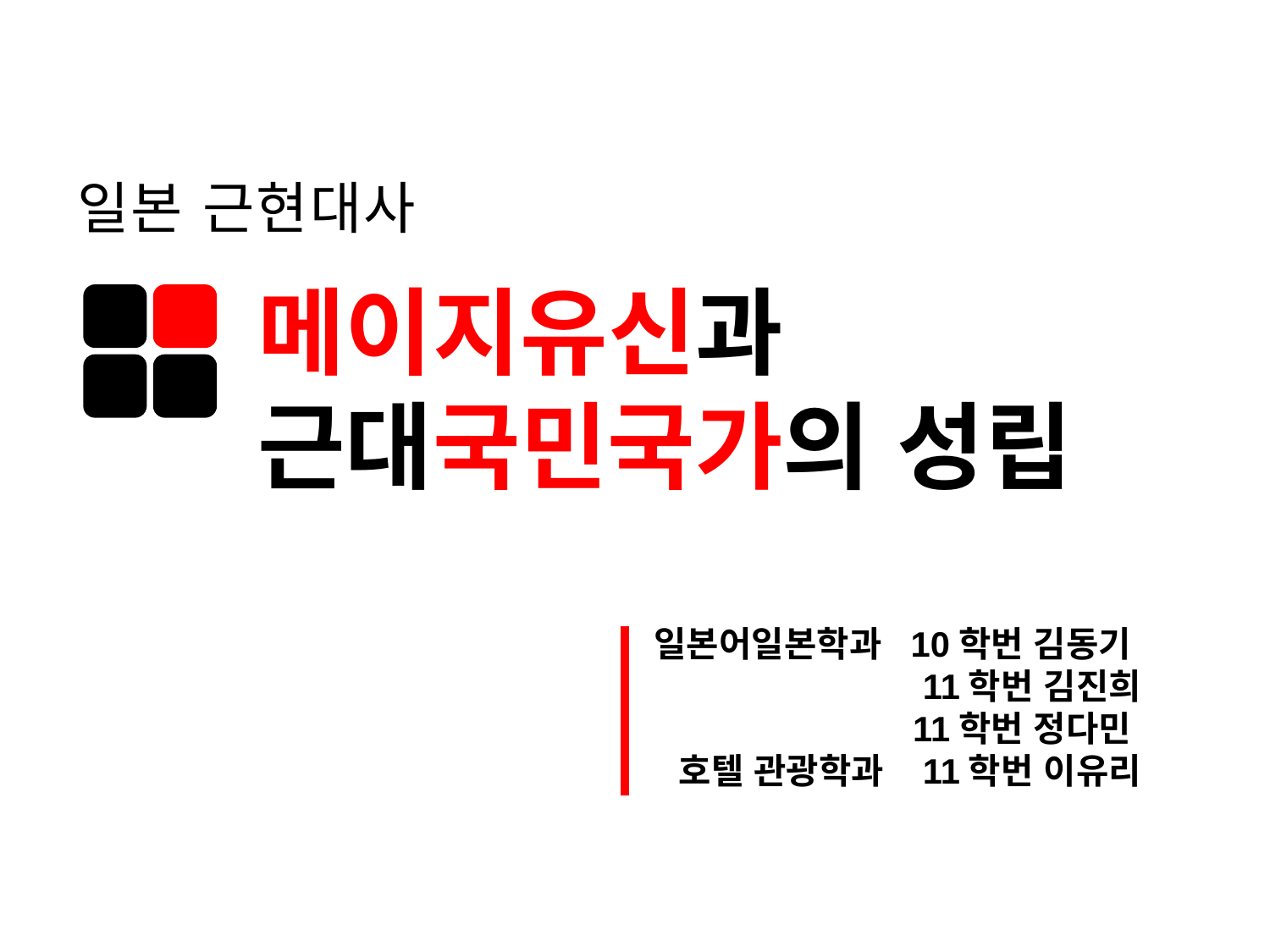

일본 근현대사
메이지유신과
근대국민국가의 성립

일본어일본학과  10학번 김동기
11학번 김진희
11학번 정다민
호텔 관광학과   11학번 이유리